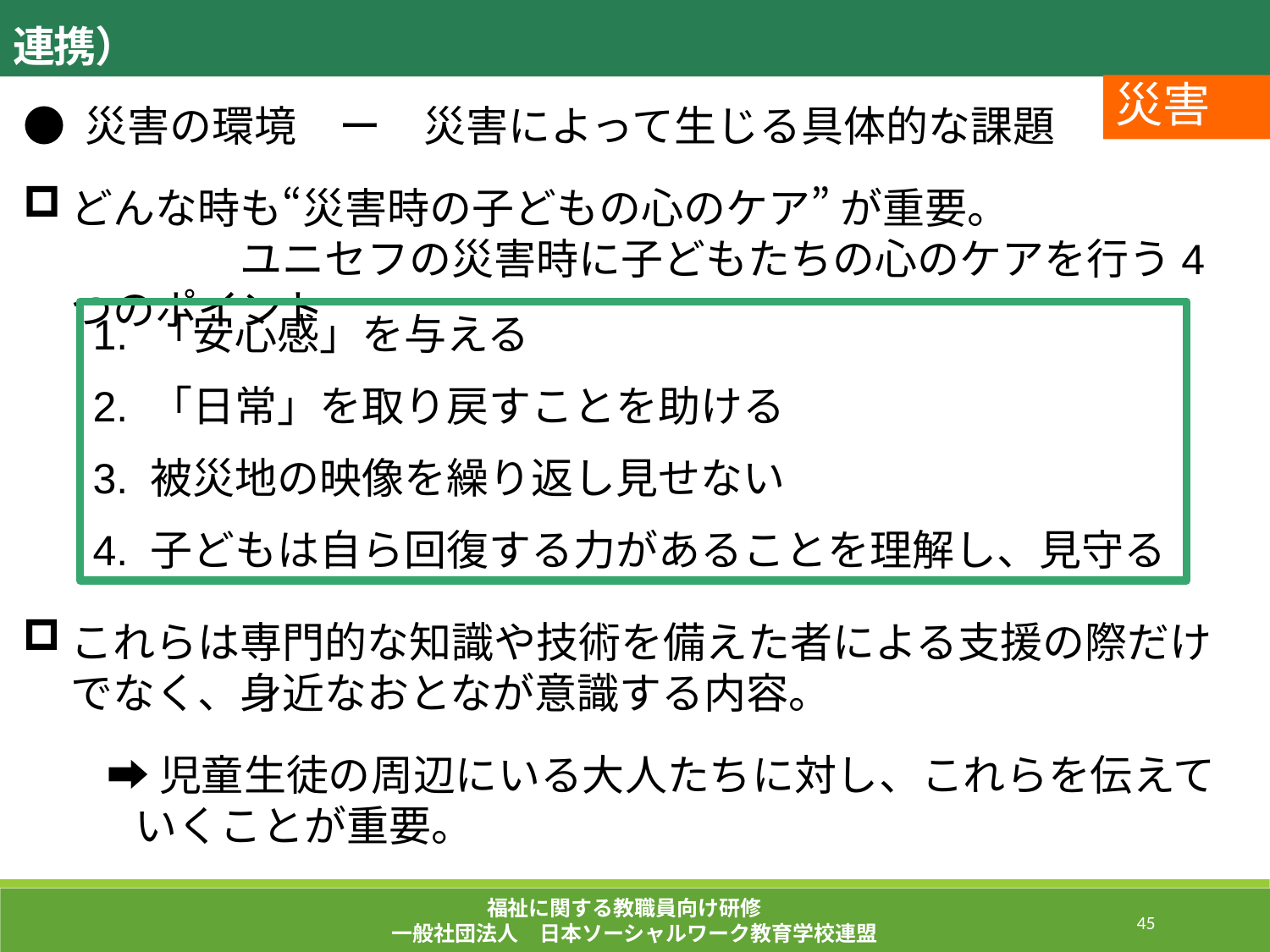

５．緊急事象・事案への対応 （周辺地域や保護者、関係機関との連携）
災害
● 災害の環境　ー　災害によって生じる具体的な課題
どんな時も“災害時の子どもの心のケア” が重要。　　　　　　　　　ユニセフの災害時に子どもたちの心のケアを行う4つのポイント
1. 「安心感」を与える
2. 「日常」を取り戻すことを助ける
3. 被災地の映像を繰り返し見せない
4. 子どもは自ら回復する力があることを理解し、見守る
これらは専門的な知識や技術を備えた者による支援の際だけでなく、身近なおとなが意識する内容。
　　➡ 児童生徒の周辺にいる大人たちに対し、これらを伝えていくことが重要。
福祉に関する教職員向け研修
一般社団法人　日本ソーシャルワーク教育学校連盟
45